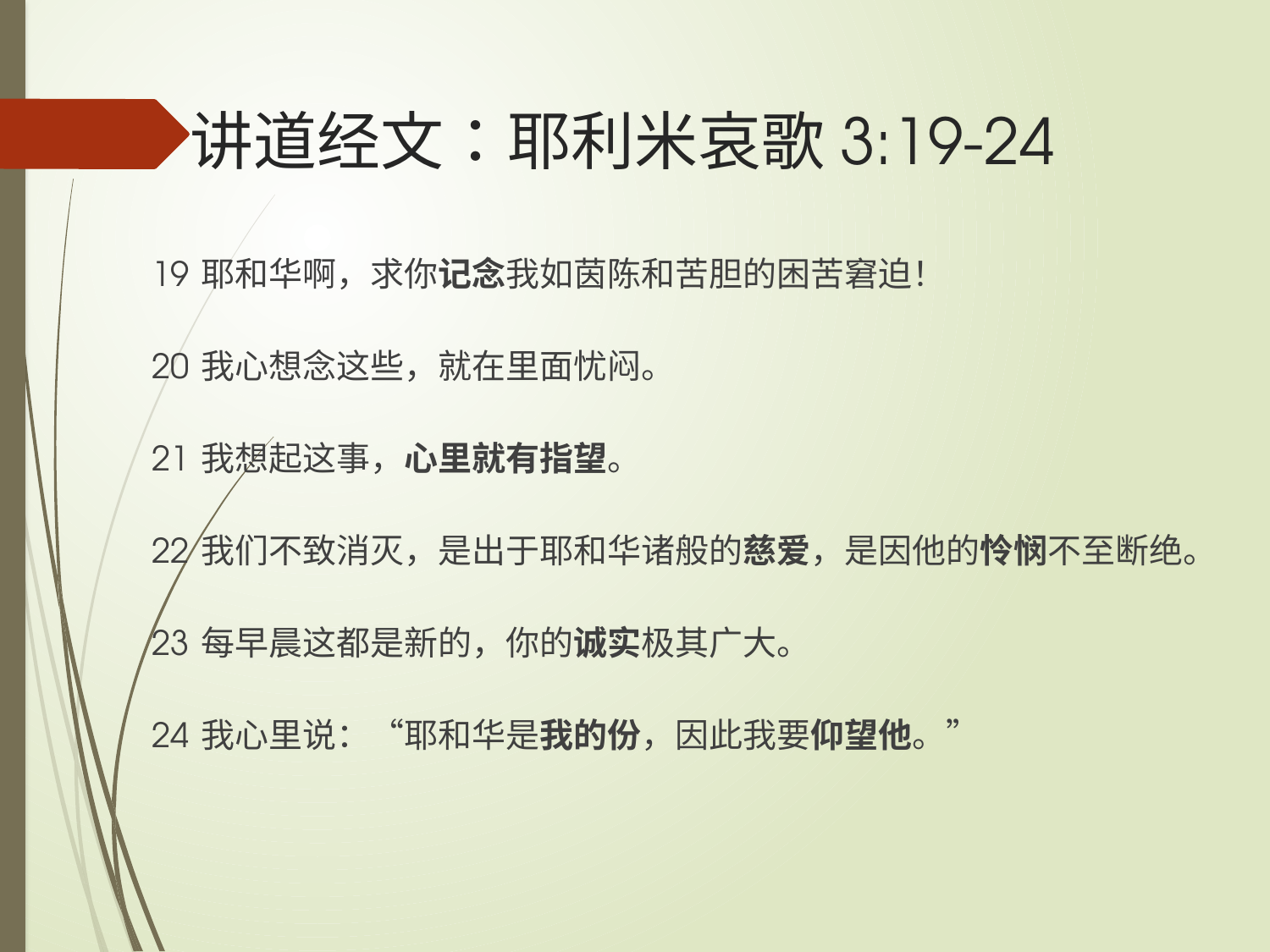

# 讲道经文：耶利米哀歌3:19-24
19 耶和华啊，求你记念我如茵陈和苦胆的困苦窘迫！

20 我心想念这些，就在里面忧闷。

21 我想起这事，心里就有指望。

22 我们不致消灭，是出于耶和华诸般的慈爱，是因他的怜悯不至断绝。

23 每早晨这都是新的，你的诚实极其广大。

24 我心里说：“耶和华是我的份，因此我要仰望他。”